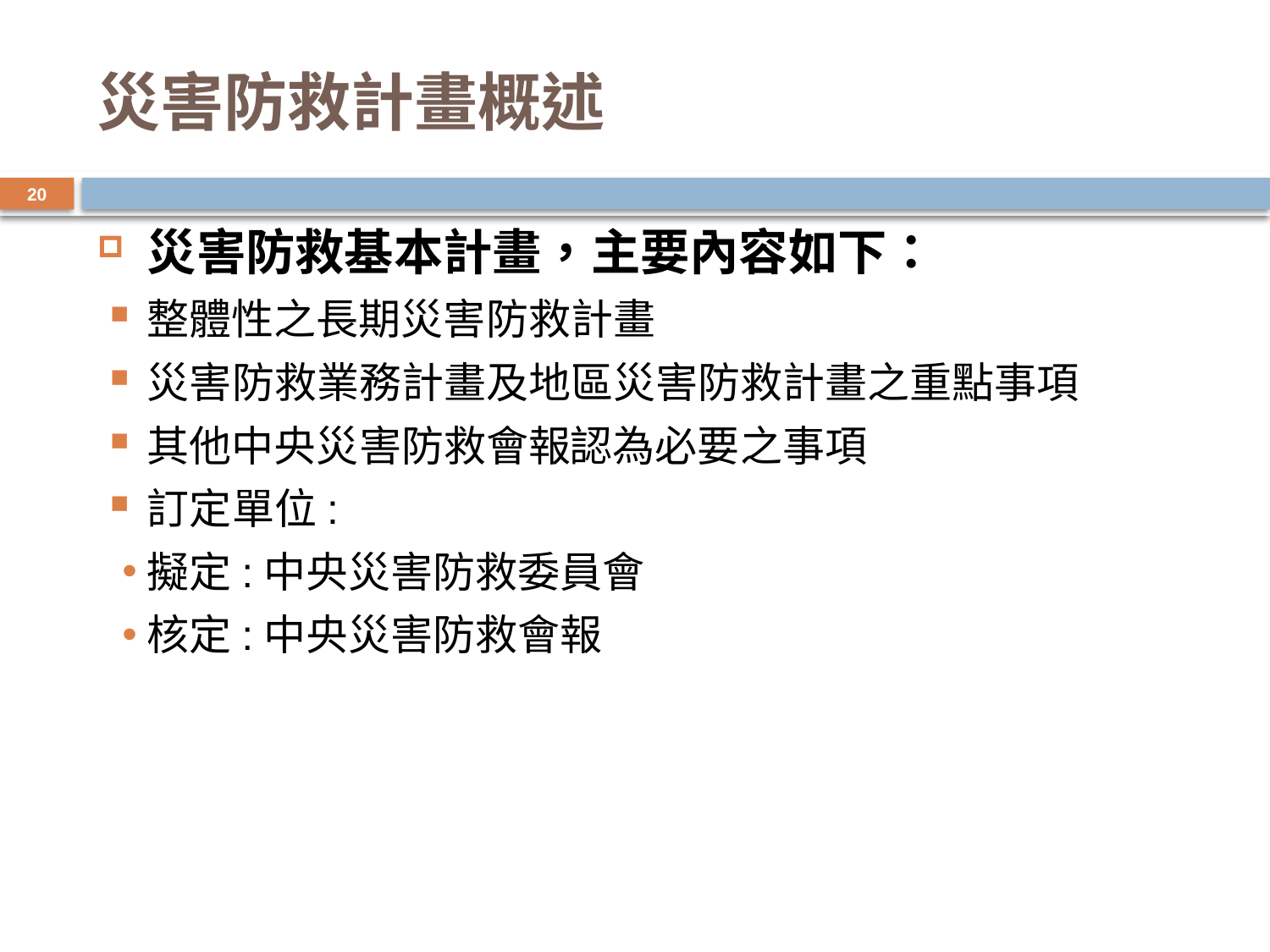

# 災害防救計畫概述
20
災害防救基本計畫，主要內容如下：
整體性之長期災害防救計畫
災害防救業務計畫及地區災害防救計畫之重點事項
其他中央災害防救會報認為必要之事項
訂定單位:
擬定:中央災害防救委員會
核定:中央災害防救會報